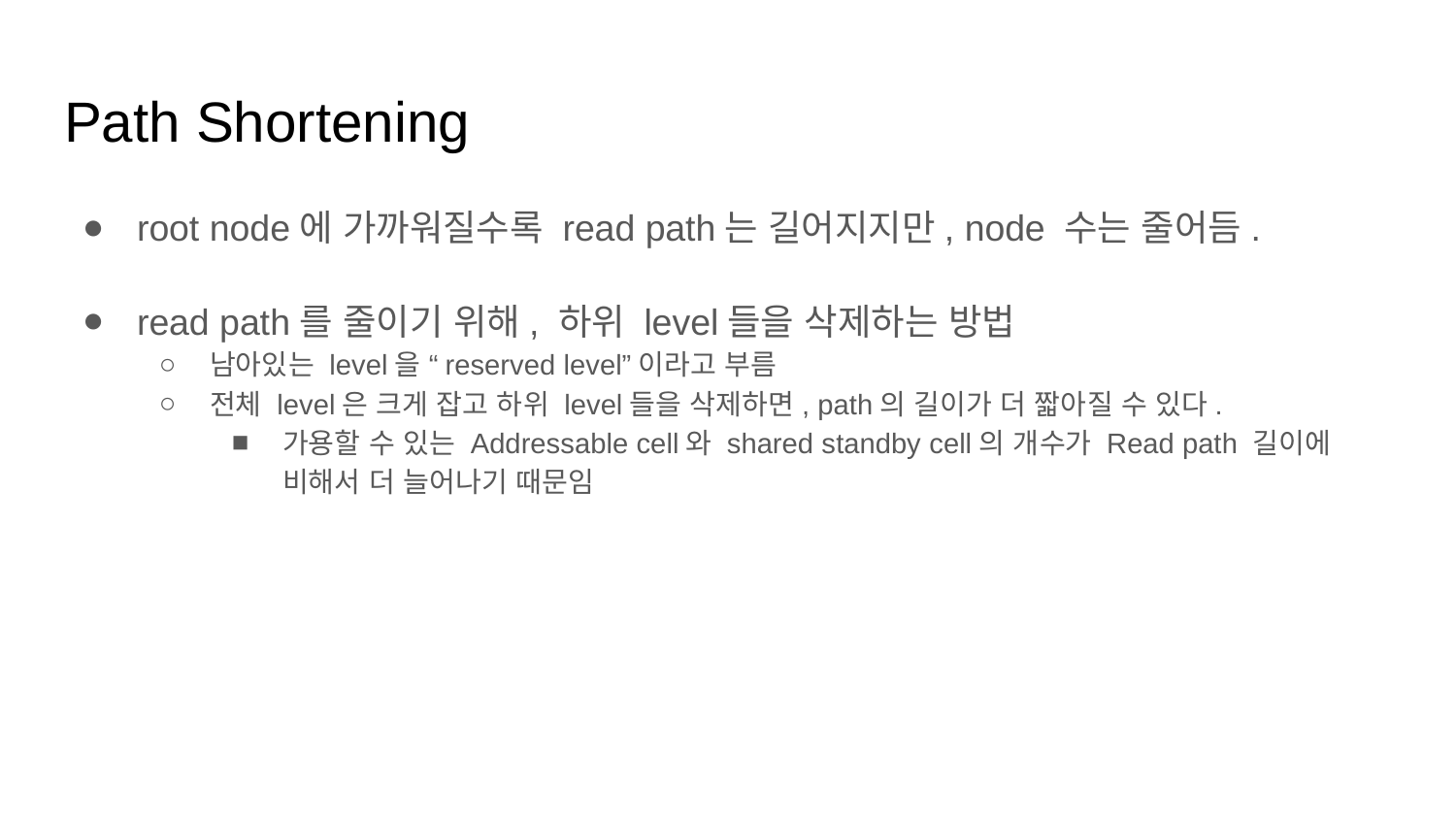

# Path Shortening
root node에 가까워질수록 read path는 길어지지만, node 수는 줄어듬.
read path를 줄이기 위해, 하위 level들을 삭제하는 방법
남아있는 level을 “reserved level”이라고 부름
전체 level은 크게 잡고 하위 level들을 삭제하면, path의 길이가 더 짧아질 수 있다.
가용할 수 있는 Addressable cell와 shared standby cell의 개수가 Read path 길이에 비해서 더 늘어나기 때문임